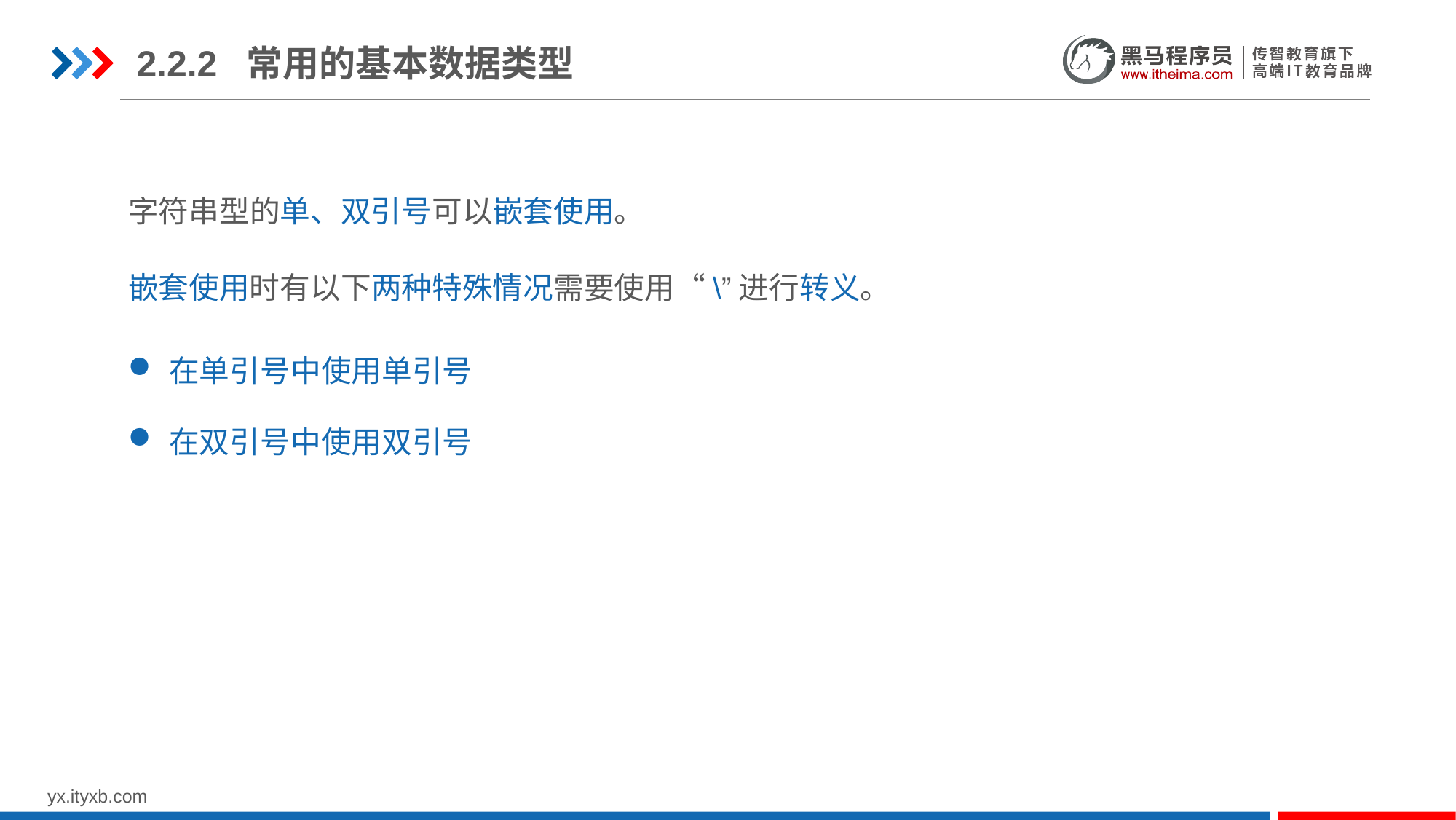

2.2.2  常用的基本数据类型
字符串型的单、双引号可以嵌套使用。

嵌套使用时有以下两种特殊情况需要使用“\”进行转义。

在单引号中使用单引号

在双引号中使用双引号